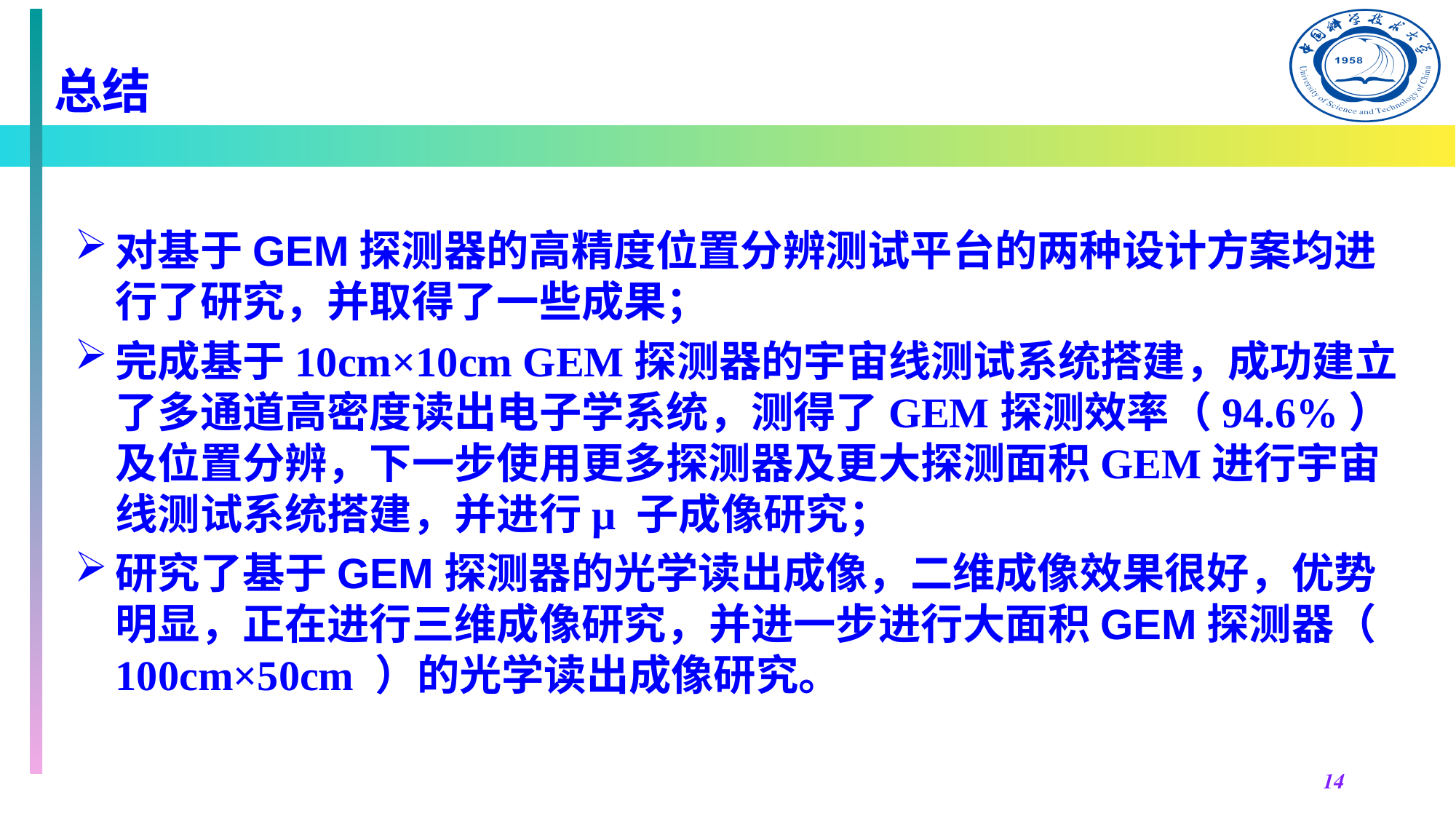

总结
对基于GEM探测器的高精度位置分辨测试平台的两种设计方案均进行了研究，并取得了一些成果；
完成基于10cm×10cm GEM探测器的宇宙线测试系统搭建，成功建立了多通道高密度读出电子学系统，测得了GEM探测效率（94.6%）及位置分辨，下一步使用更多探测器及更大探测面积GEM进行宇宙线测试系统搭建，并进行μ 子成像研究；
研究了基于GEM探测器的光学读出成像，二维成像效果很好，优势明显，正在进行三维成像研究，并进一步进行大面积GEM探测器（ 100cm×50cm ）的光学读出成像研究。